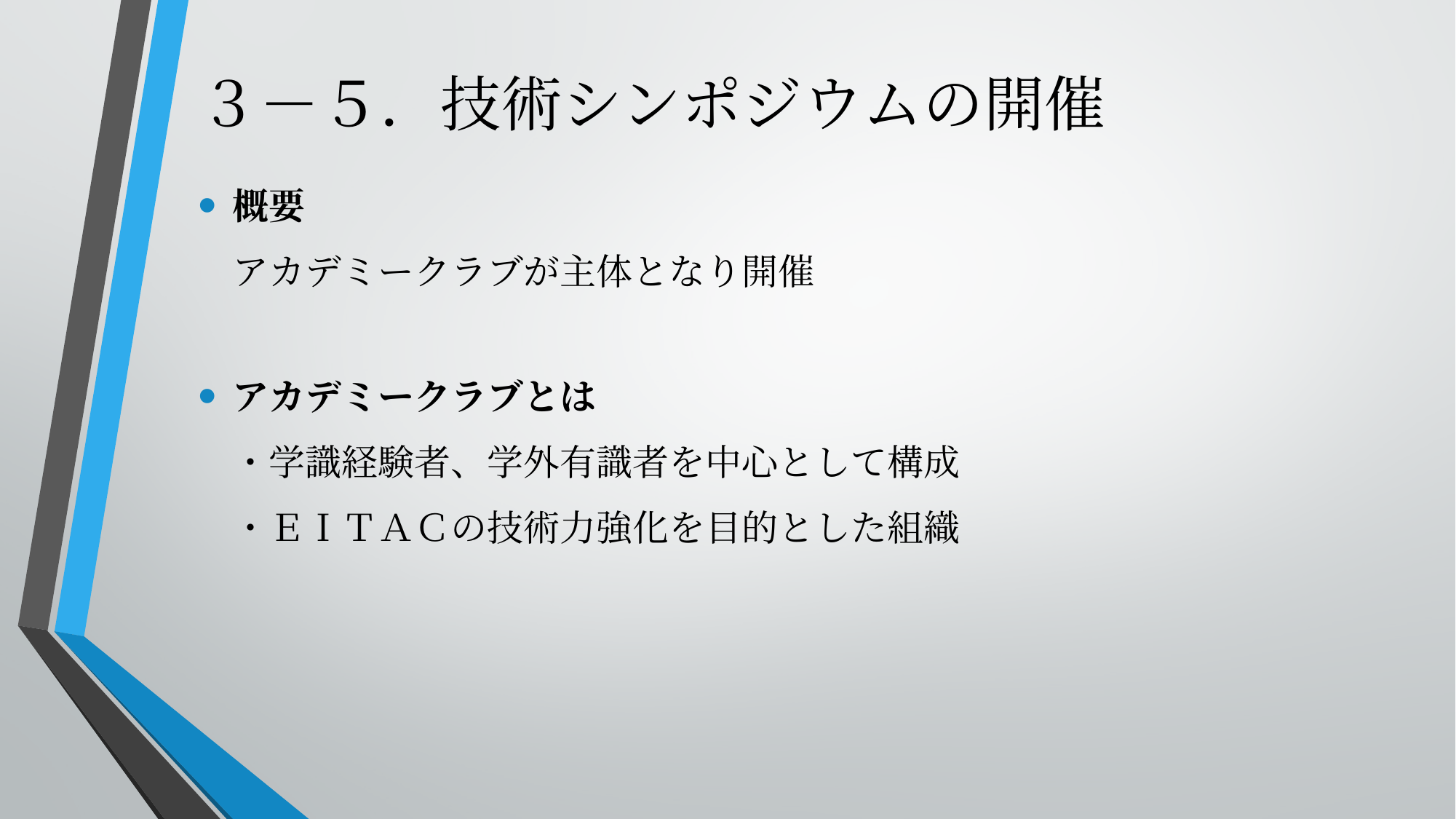

# ３－５．技術シンポジウムの開催
概要
アカデミークラブが主体となり開催
アカデミークラブとは
・学識経験者、学外有識者を中心として構成
・ＥＩＴＡＣの技術力強化を目的とした組織